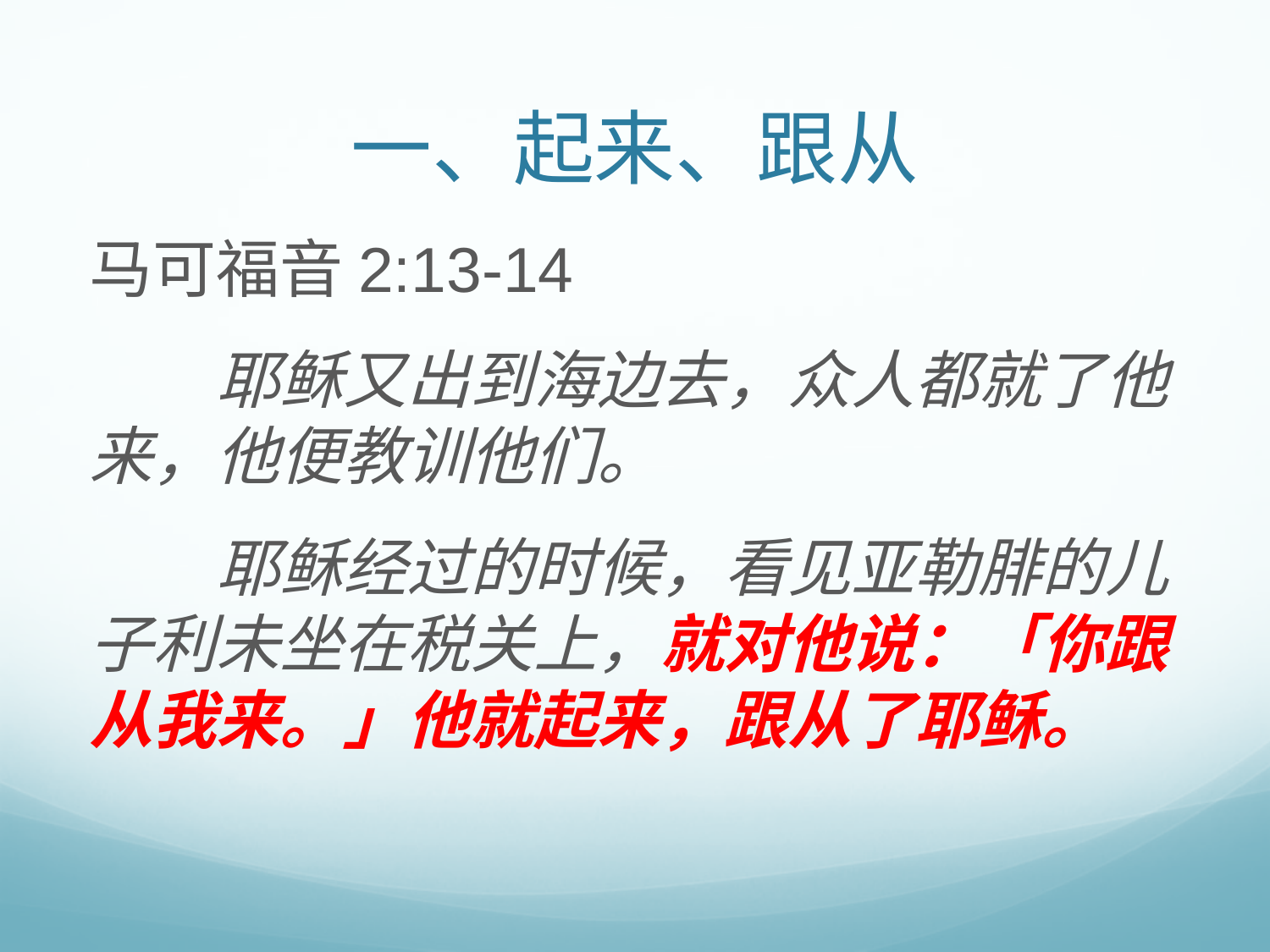

# 一、起来、跟从
马可福音2:13-14
	耶稣又出到海边去，众人都就了他来，他便教训他们。
	耶稣经过的时候，看见亚勒腓的儿子利未坐在税关上，就对他说：「你跟从我来。」他就起来，跟从了耶稣。